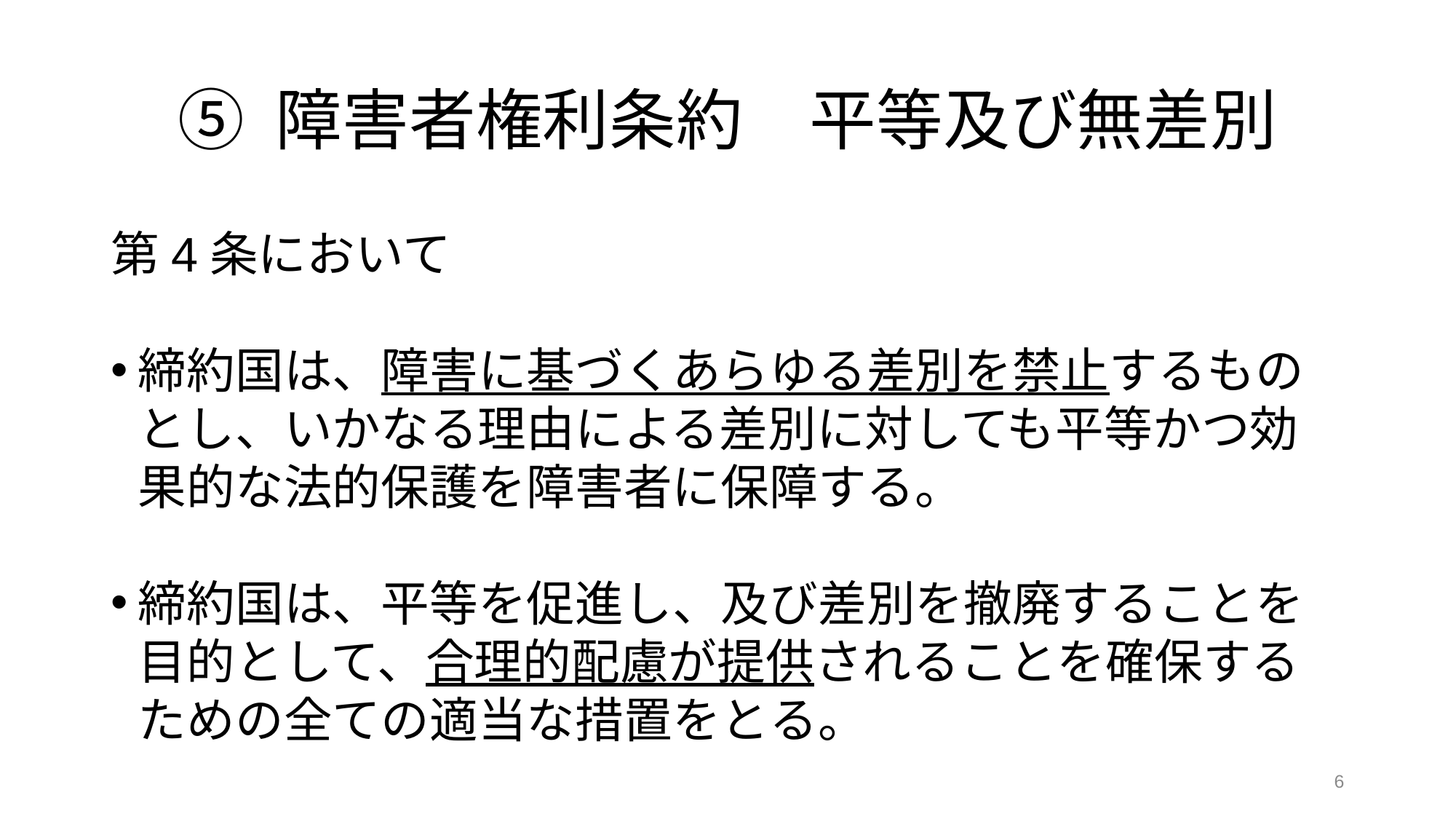

# ⑤ 障害者権利条約　平等及び無差別
第4条において

締約国は、障害に基づくあらゆる差別を禁止するものとし、いかなる理由による差別に対しても平等かつ効果的な法的保護を障害者に保障する。

締約国は、平等を促進し、及び差別を撤廃することを目的として、合理的配慮が提供されることを確保するための全ての適当な措置をとる。

6